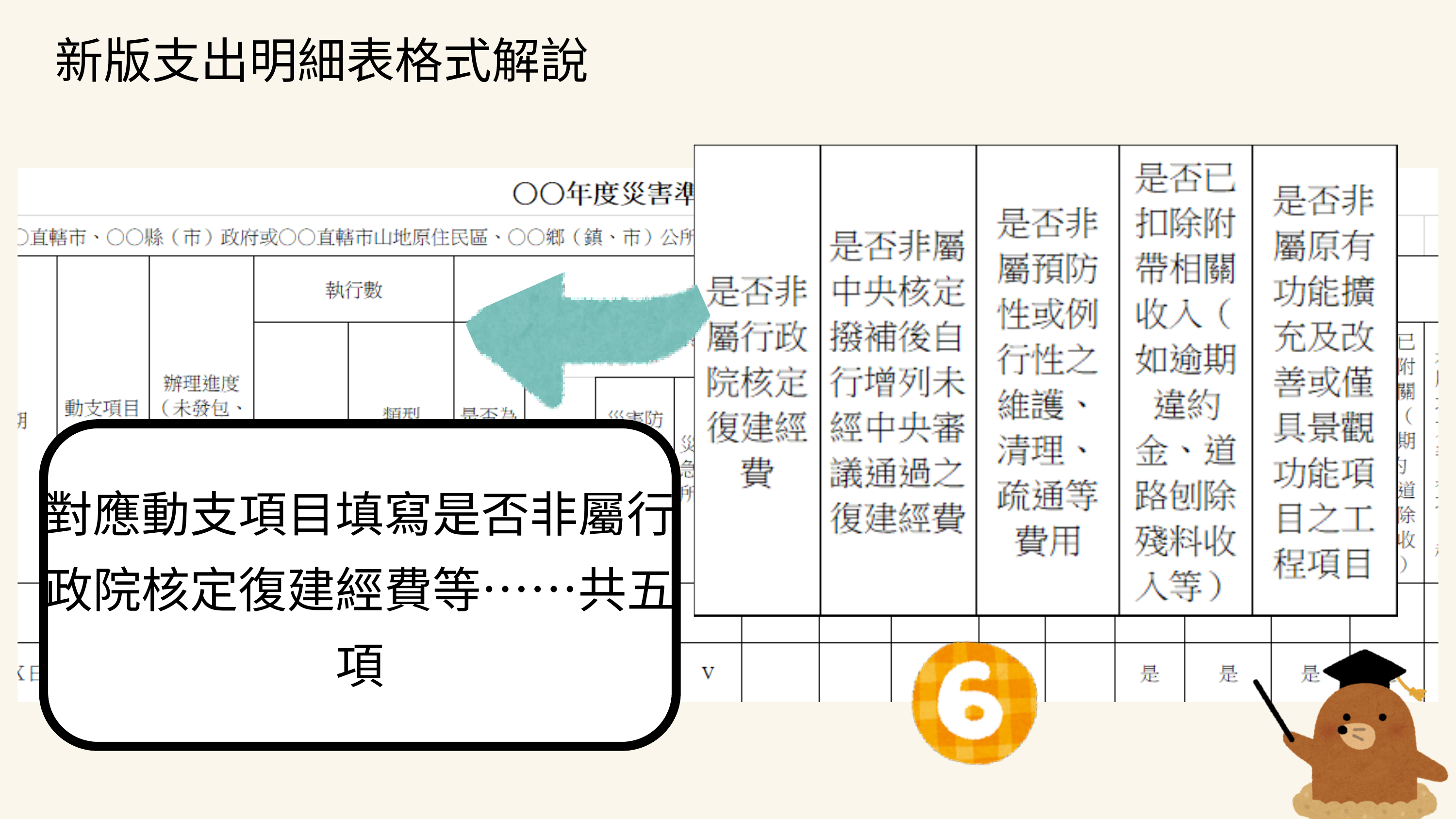

新版支出明細表格式解說

對應動支項目填寫是否非屬行政院核定復建經費等……共五項